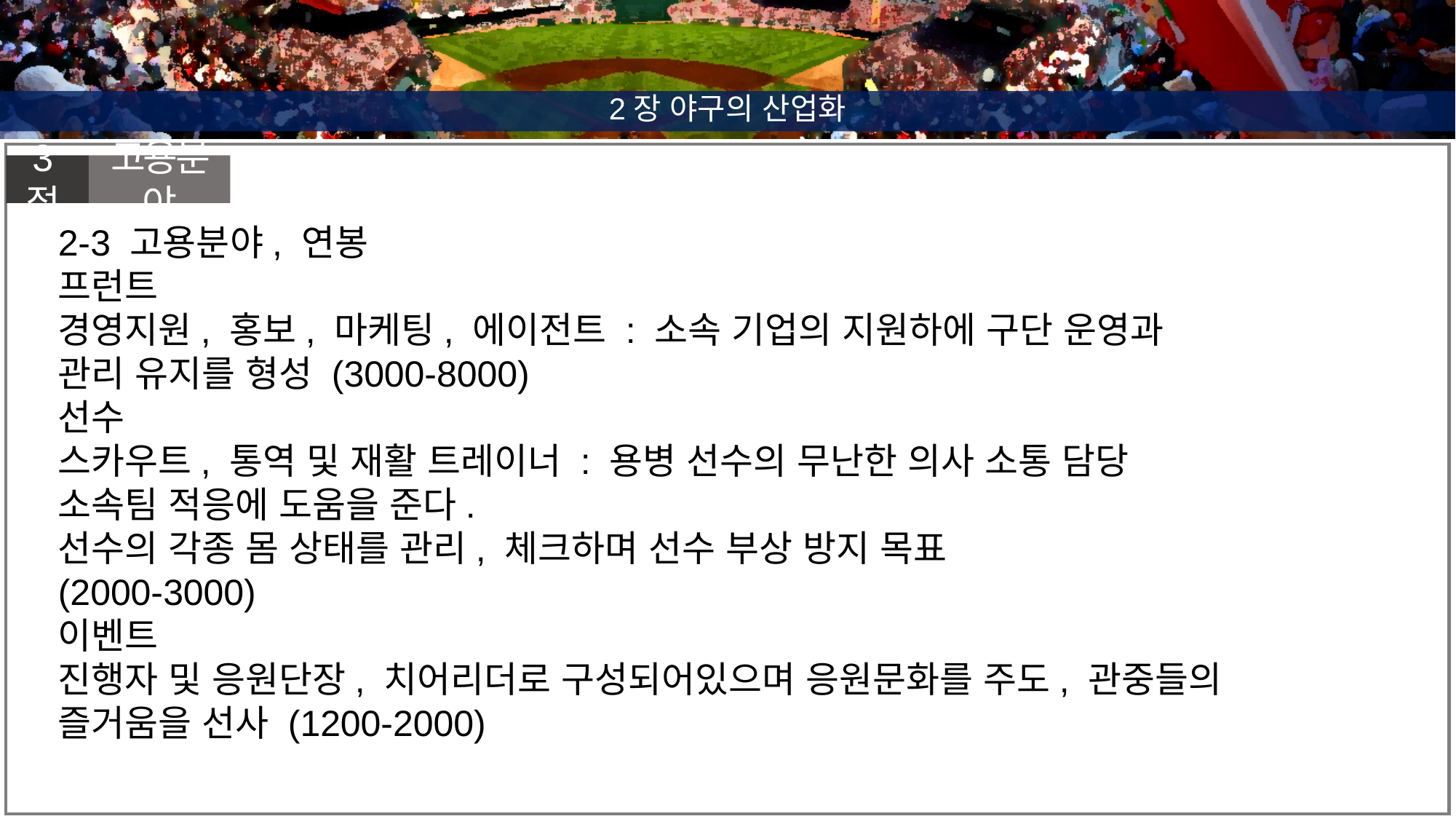

2장 야구의 산업화
3절
고용분야
2-3 고용분야, 연봉
프런트
경영지원, 홍보, 마케팅, 에이전트 : 소속 기업의 지원하에 구단 운영과 관리 유지를 형성 (3000-8000)
선수
스카우트, 통역 및 재활 트레이너 : 용병 선수의 무난한 의사 소통 담당  소속팀 적응에 도움을 준다.
선수의 각종 몸 상태를 관리, 체크하며 선수 부상 방지 목표
(2000-3000)
이벤트
진행자 및 응원단장, 치어리더로 구성되어있으며 응원문화를 주도, 관중들의 즐거움을 선사 (1200-2000)